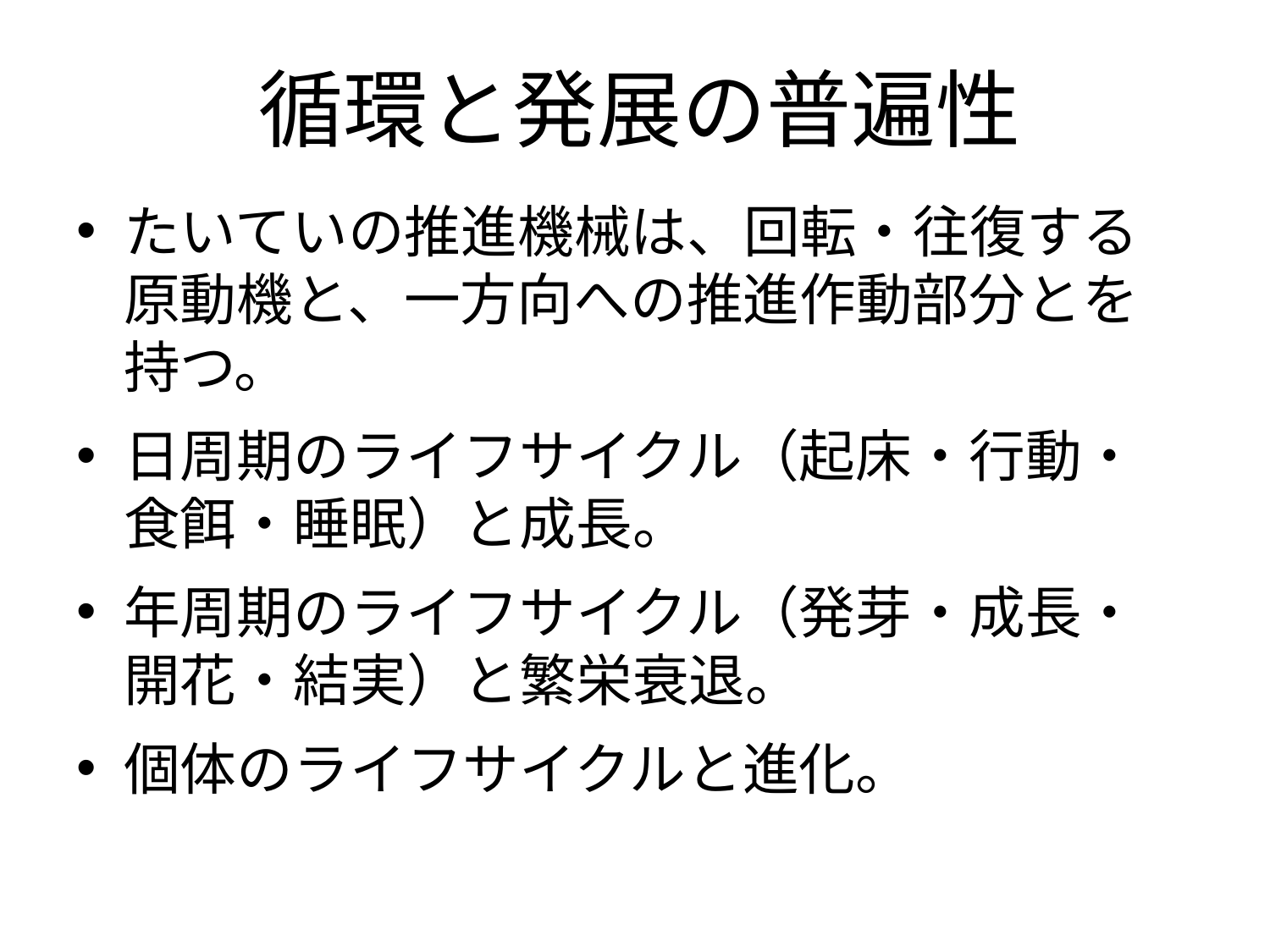

# 循環と発展の普遍性
たいていの推進機械は、回転・往復する原動機と、一方向への推進作動部分とを持つ。
日周期のライフサイクル（起床・行動・食餌・睡眠）と成長。
年周期のライフサイクル（発芽・成長・開花・結実）と繁栄衰退。
個体のライフサイクルと進化。